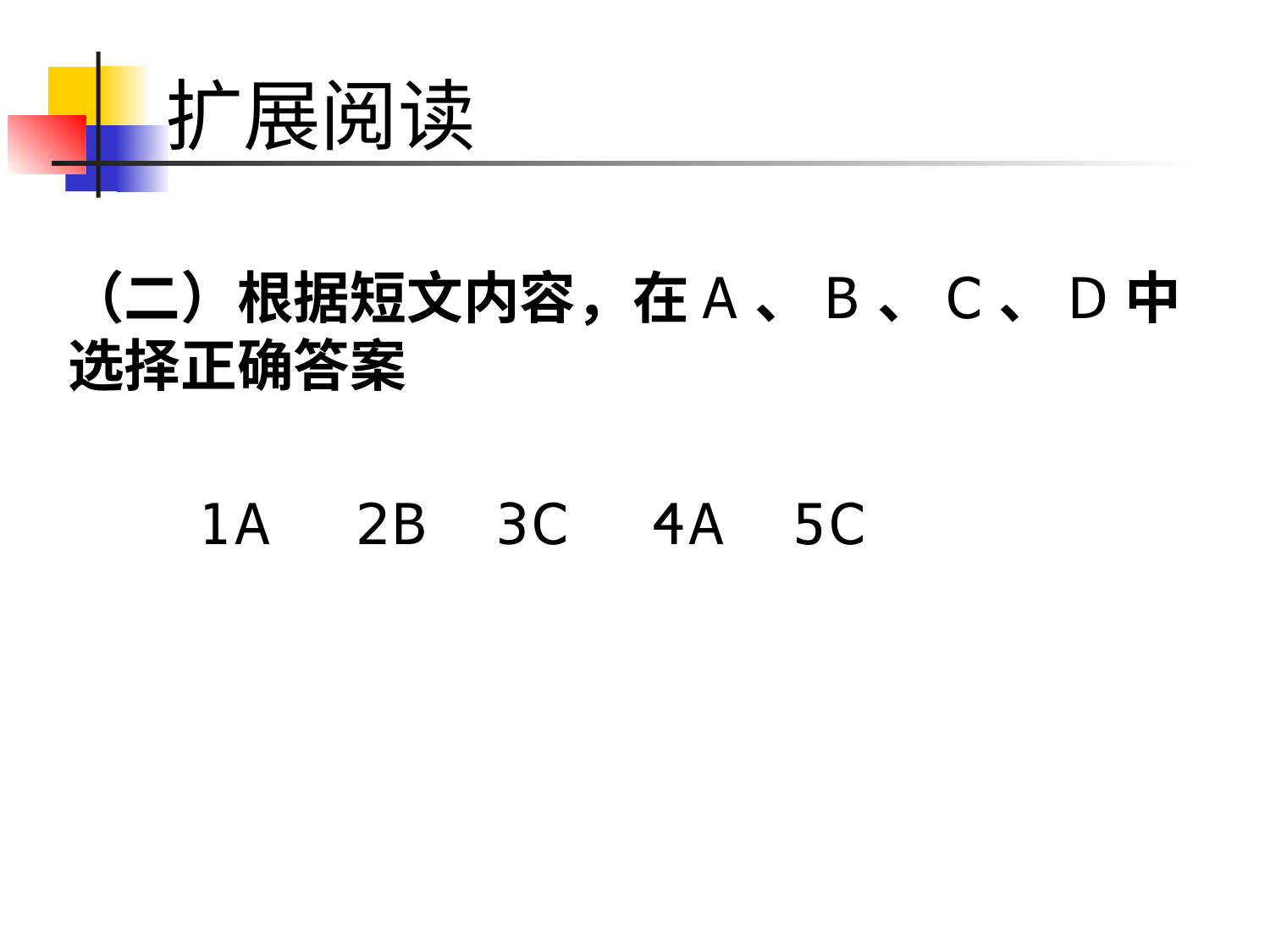

# 扩展阅读
（二）根据短文内容，在A、B、C、D中选择正确答案

        1A     2B    3C     4A    5C